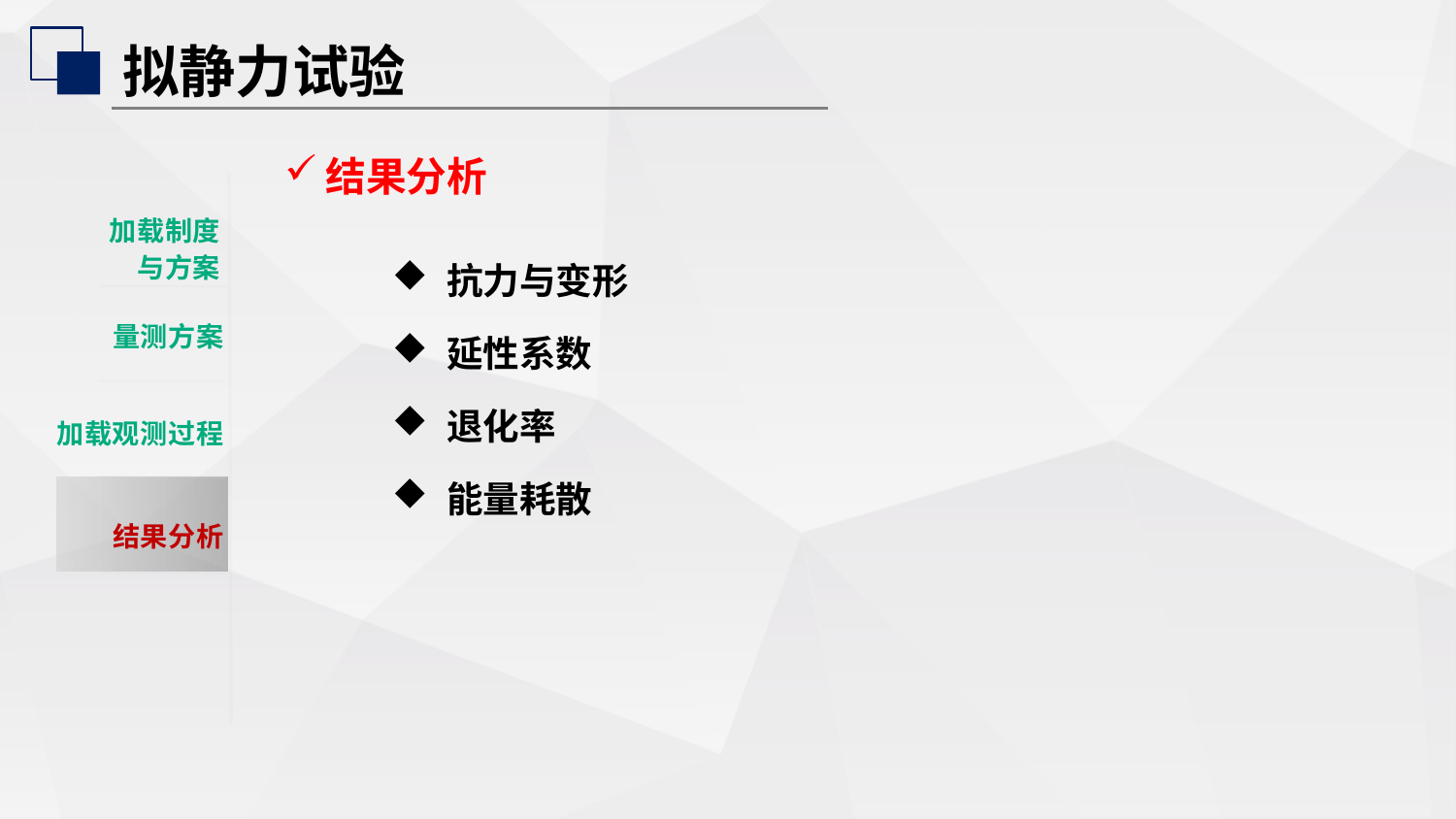

拟静力试验
结果分析
加载制度
与方案
量测方案

抗力与变形
延性系数
退化率
能量耗散
加载观测过程

结果分析